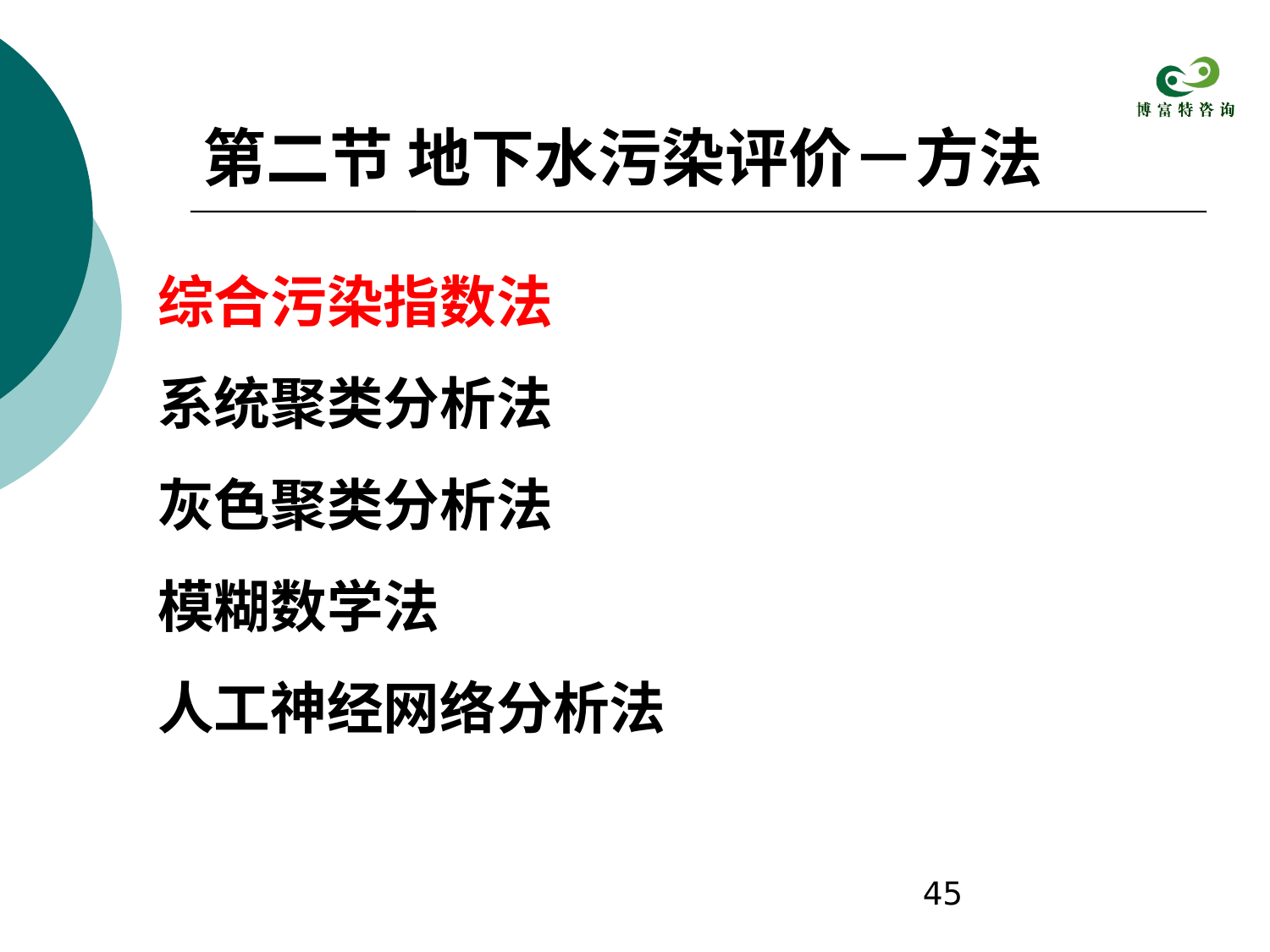

第二节 地下水污染评价－方法
综合污染指数法
系统聚类分析法
灰色聚类分析法
模糊数学法
人工神经网络分析法

45